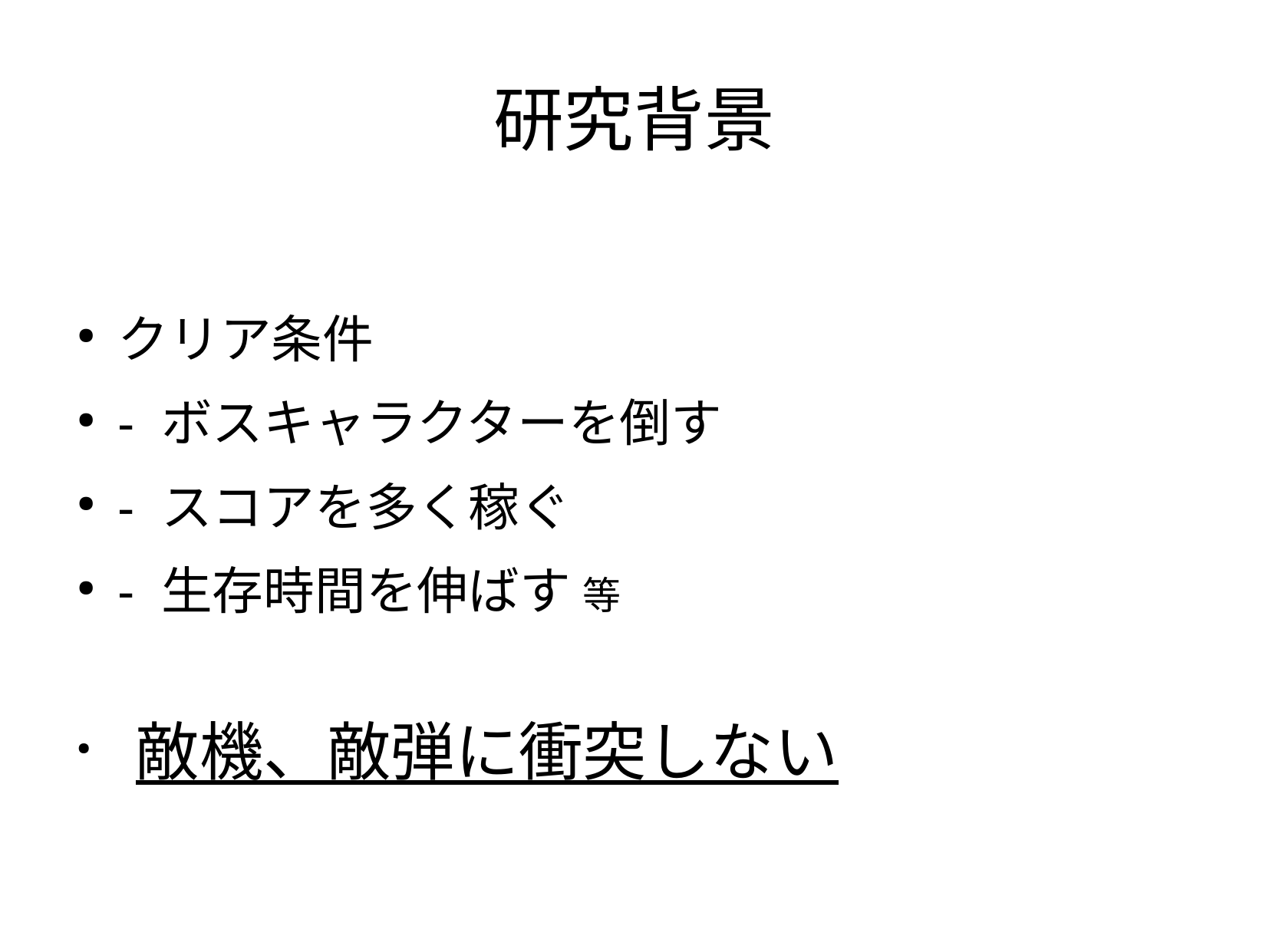

研究背景

クリア条件
- ボスキャラクターを倒す
- スコアを多く稼ぐ
- 生存時間を伸ばす 等

 敵機、敵弾に衝突しない